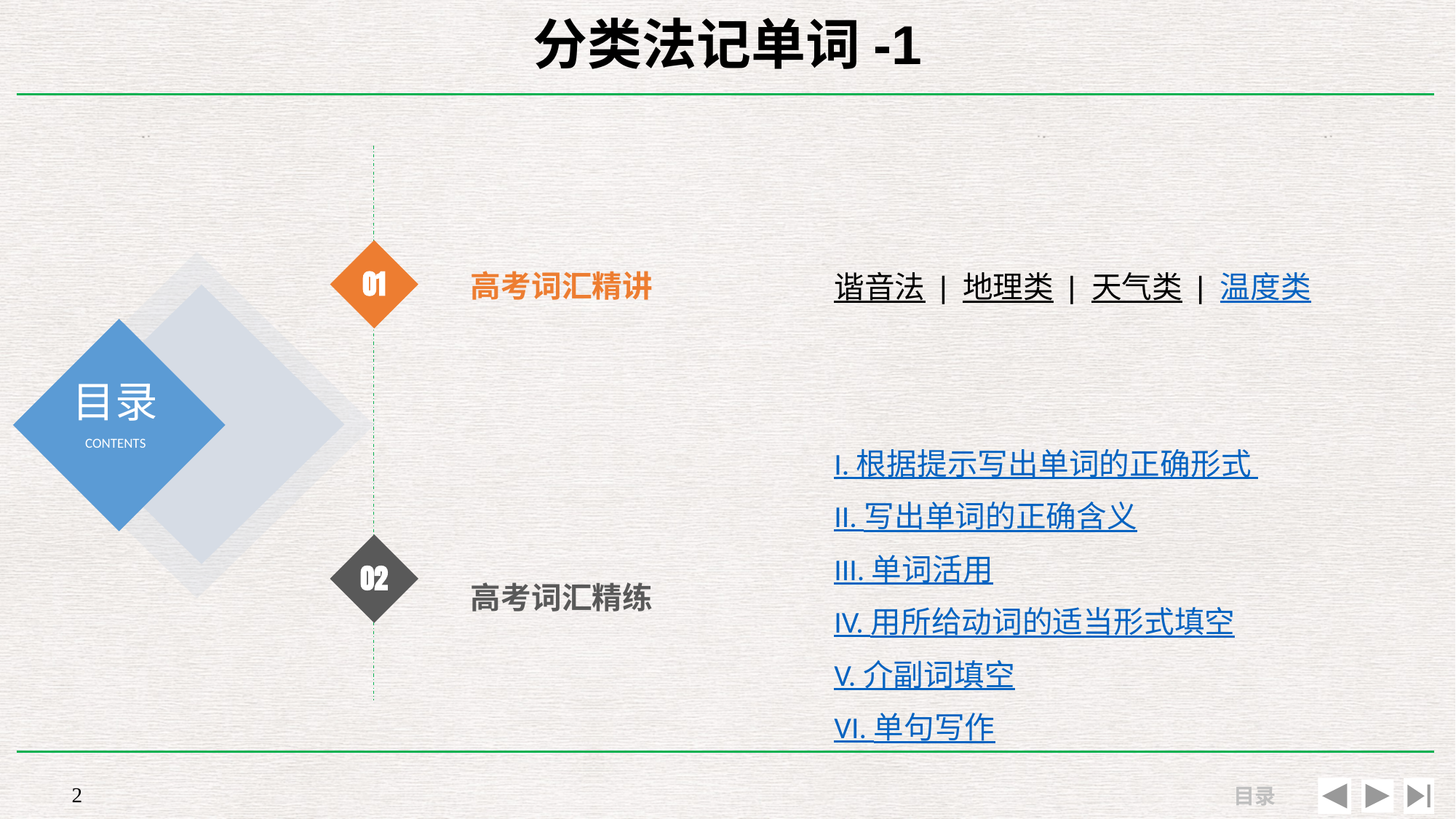

# 分类法记单词-1
高考词汇精讲
谐音法 | 地理类 | 天气类 | 温度类
01

I. 根据提示写出单词的正确形式
II. 写出单词的正确含义
III. 单词活用
IV. 用所给动词的适当形式填空
V. 介副词填空
VI. 单句写作
高考词汇精练
02